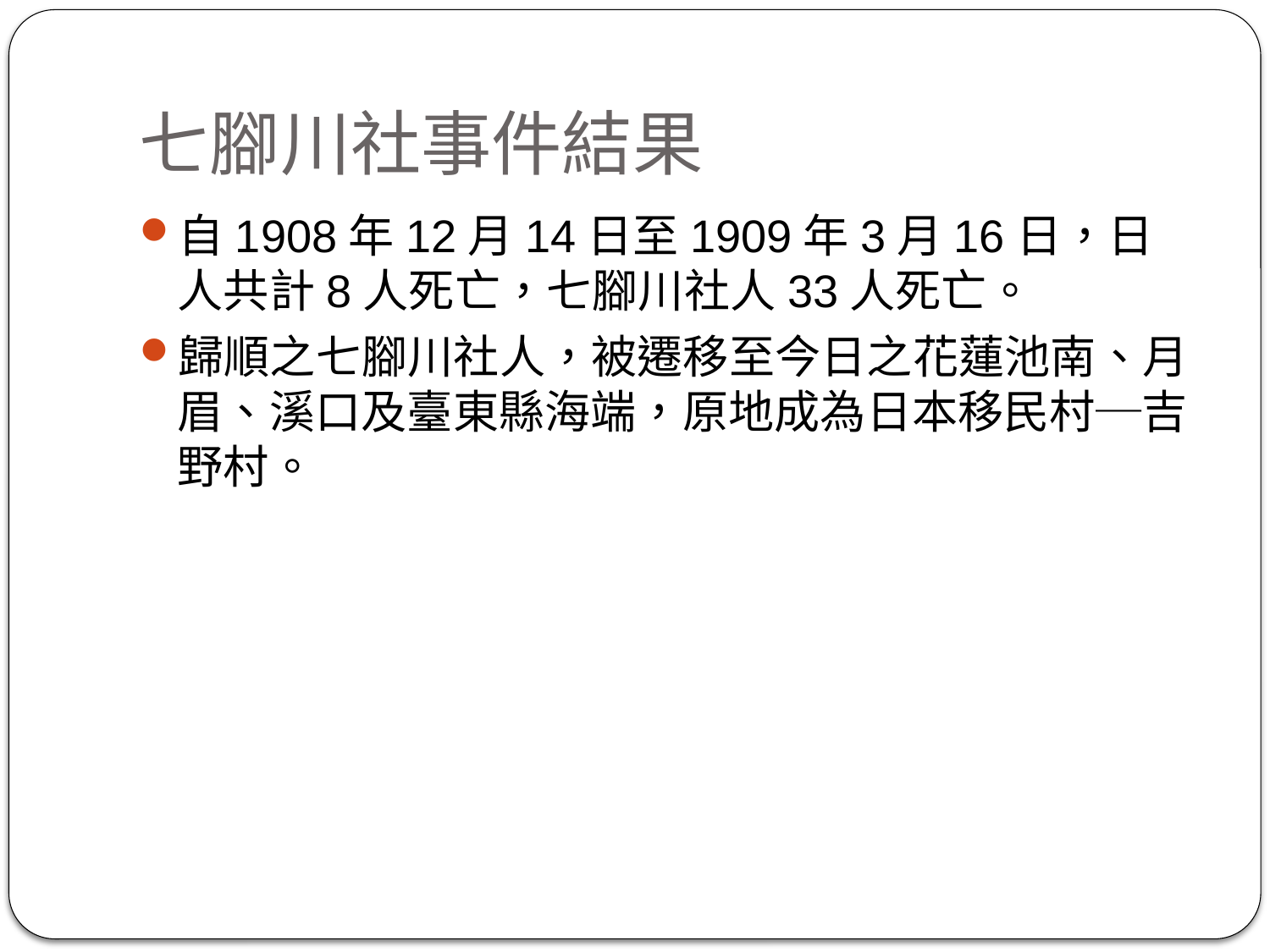

# 七腳川社事件結果
自1908年12月14日至1909年3月16日，日人共計8人死亡，七腳川社人33人死亡。
歸順之七腳川社人，被遷移至今日之花蓮池南、月眉、溪口及臺東縣海端，原地成為日本移民村─吉野村。